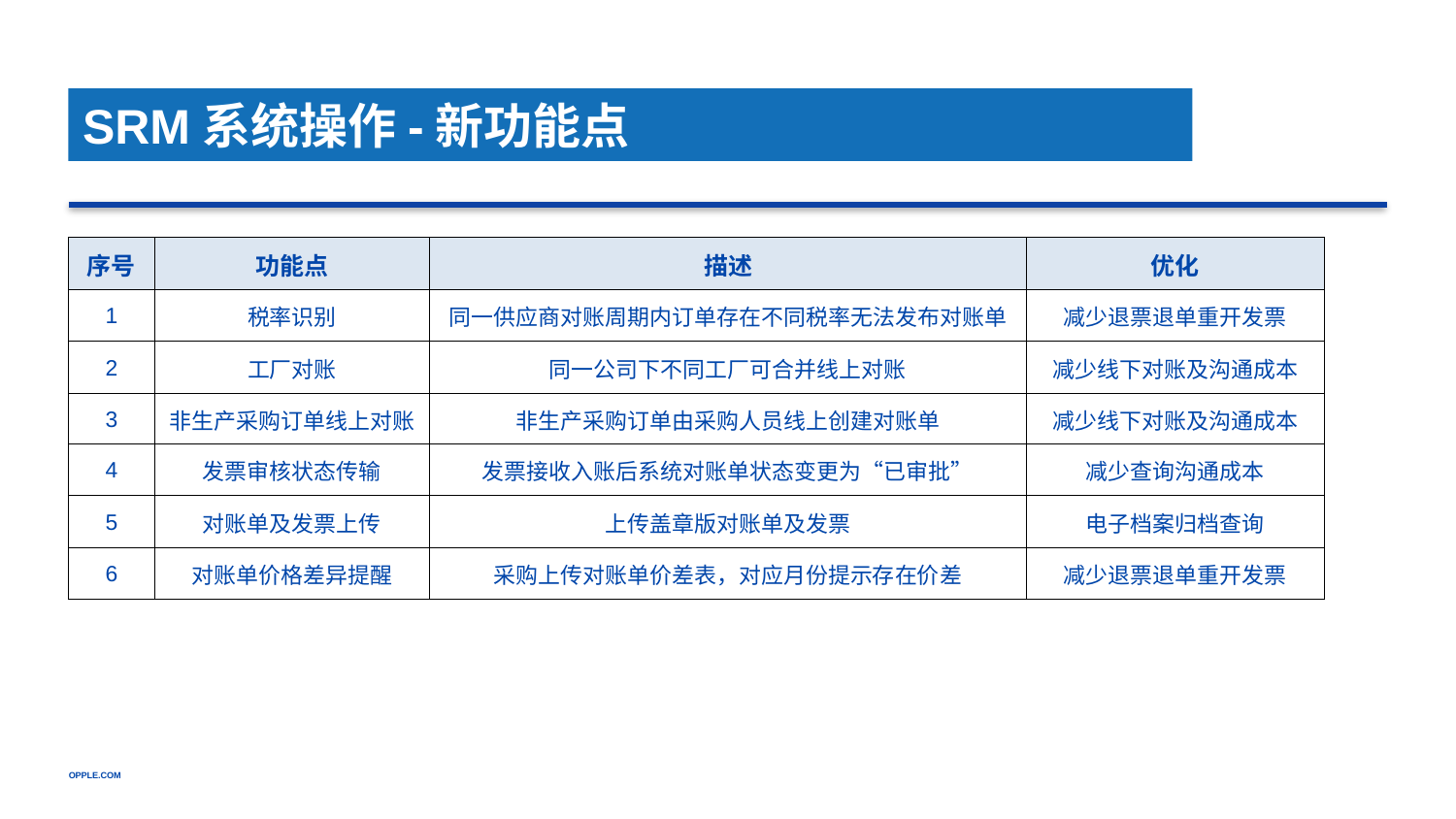

SRM系统操作-新功能点
| 序号 | 功能点 | 描述 | 优化 |
| --- | --- | --- | --- |
| 1 | 税率识别 | 同一供应商对账周期内订单存在不同税率无法发布对账单 | 减少退票退单重开发票 |
| 2 | 工厂对账 | 同一公司下不同工厂可合并线上对账 | 减少线下对账及沟通成本 |
| 3 | 非生产采购订单线上对账 | 非生产采购订单由采购人员线上创建对账单 | 减少线下对账及沟通成本 |
| 4 | 发票审核状态传输 | 发票接收入账后系统对账单状态变更为“已审批” | 减少查询沟通成本 |
| 5 | 对账单及发票上传 | 上传盖章版对账单及发票 | 电子档案归档查询 |
| 6 | 对账单价格差异提醒 | 采购上传对账单价差表，对应月份提示存在价差 | 减少退票退单重开发票 |